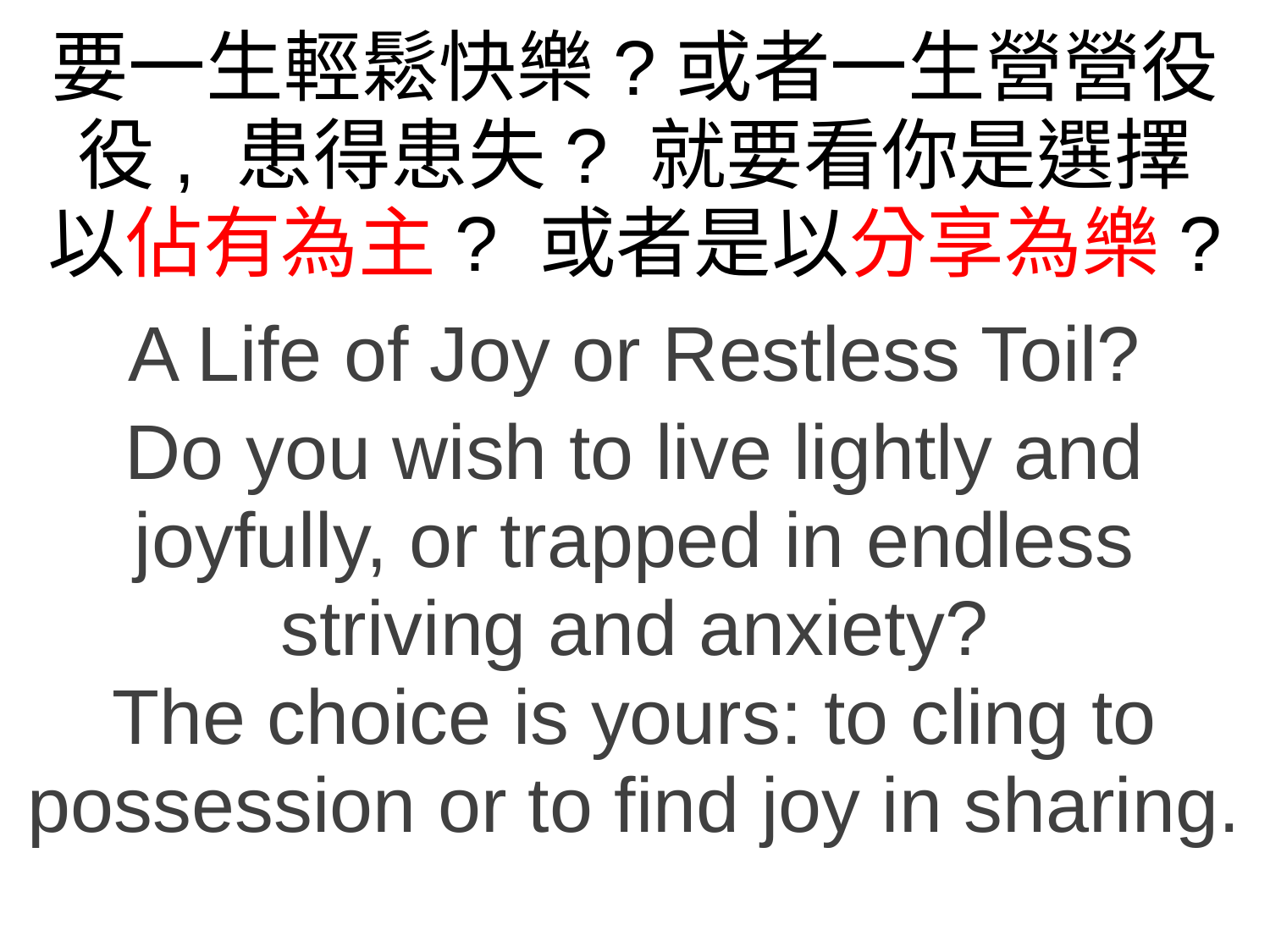

要一生輕鬆快樂?或者一生營營役役, 患得患失? 就要看你是選擇
以佔有為主? 或者是以分享為樂?
A Life of Joy or Restless Toil?
Do you wish to live lightly and joyfully, or trapped in endless striving and anxiety?
The choice is yours: to cling to possession or to find joy in sharing.